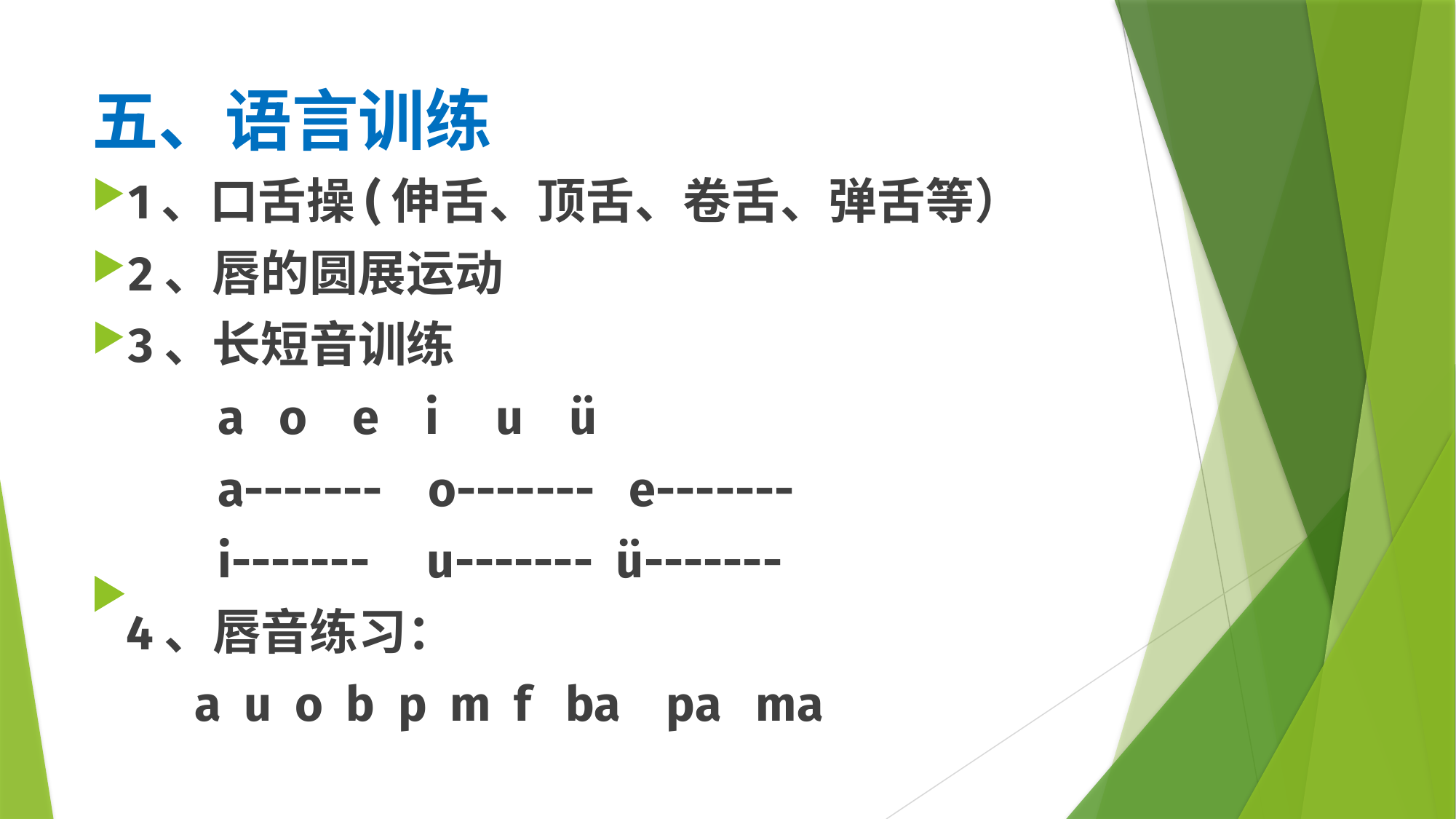

# 五、语言训练
1、口舌操(伸舌、顶舌、卷舌、弹舌等）
2、唇的圆展运动
3、长短音训练
           a   o    e    i     u    ü
           a-------    o-------   e-------
           i-------     u-------  ü-------
   4、唇音练习：
         a  u  o  b  p  m  f   ba    pa   ma